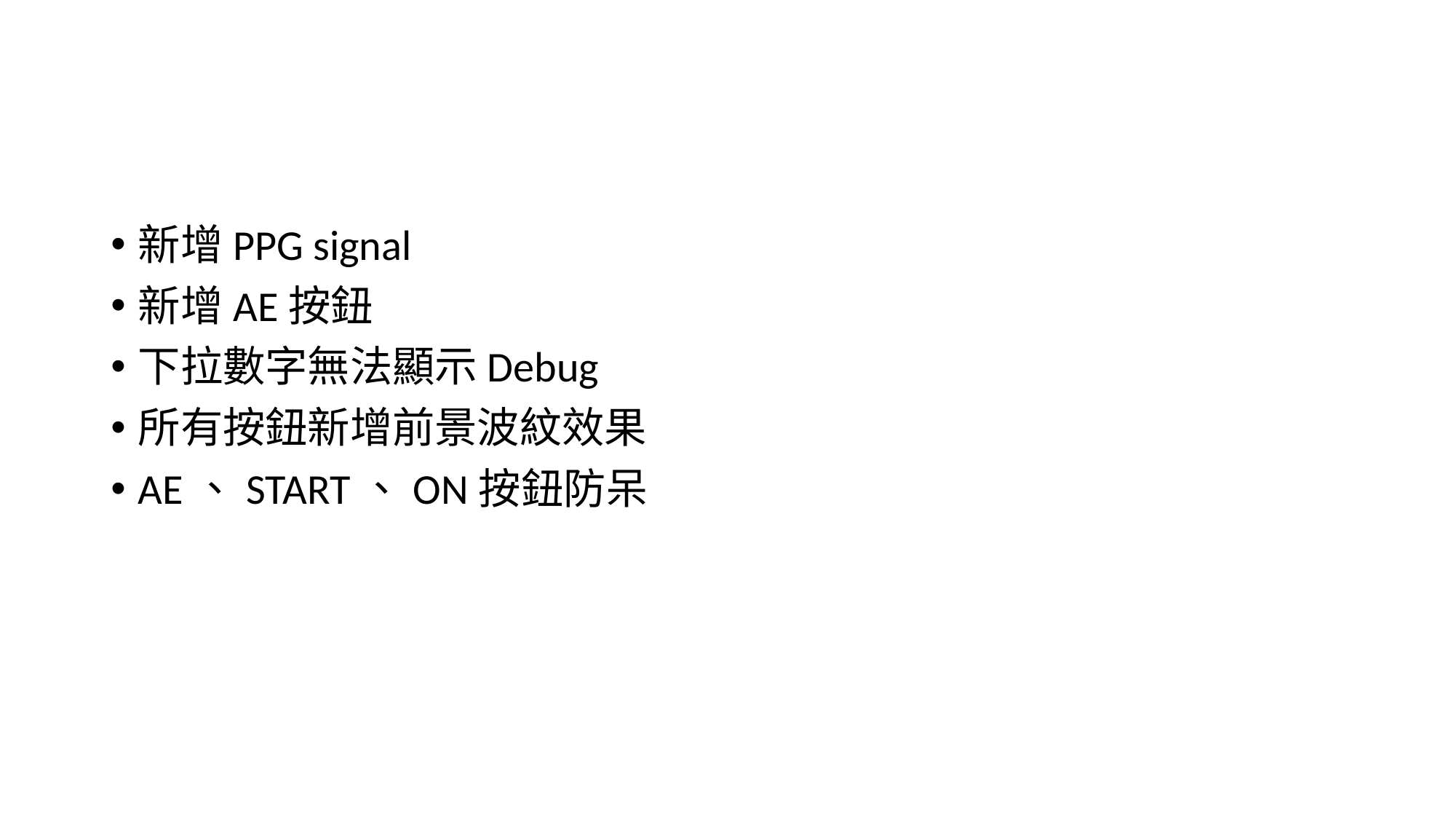

#
新增PPG signal
新增AE按鈕
下拉數字無法顯示Debug
所有按鈕新增前景波紋效果
AE、START、ON按鈕防呆